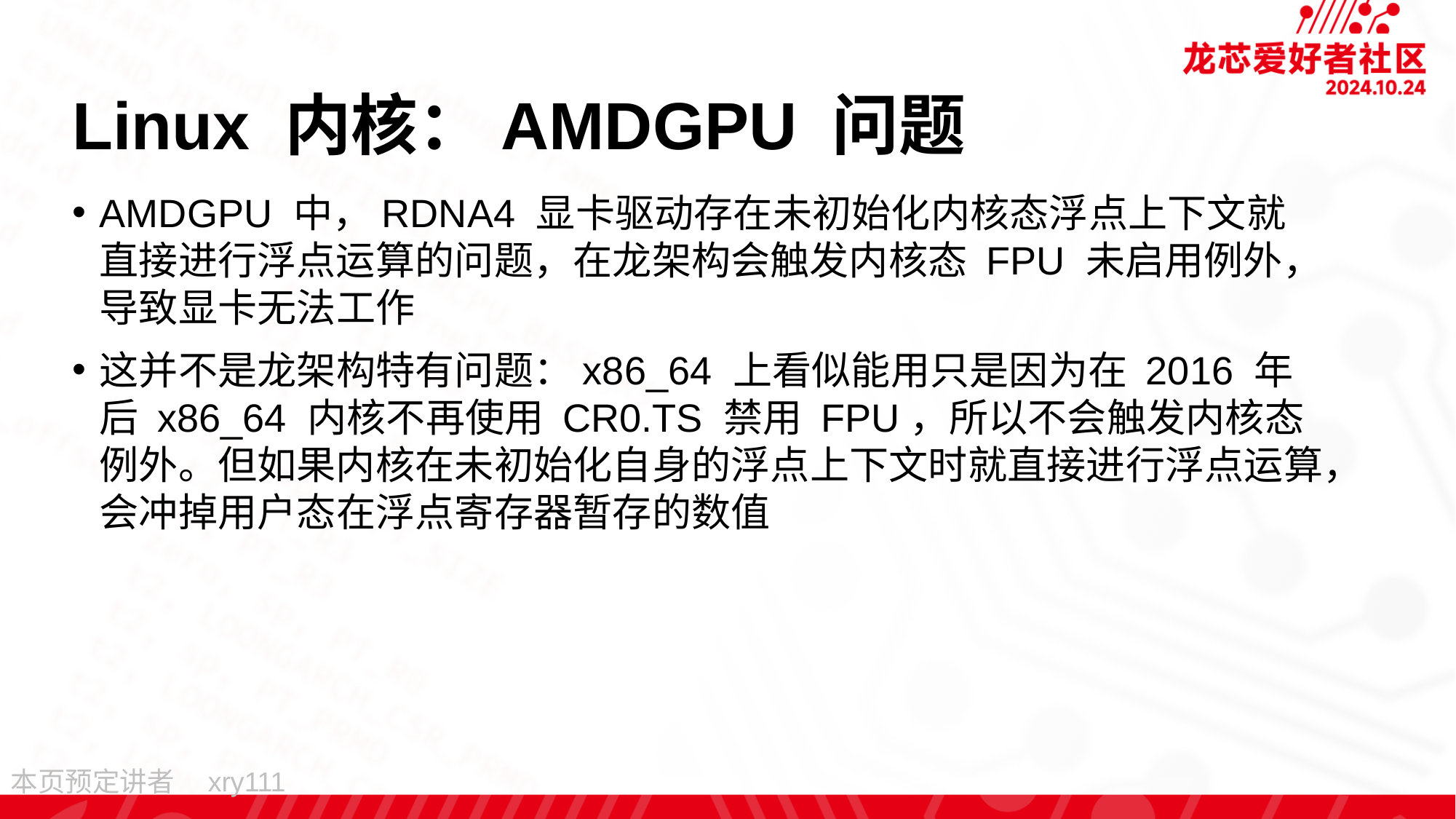

# Linux 内核：AMDGPU 问题
AMDGPU 中，RDNA4 显卡驱动存在未初始化内核态浮点上下文就直接进行浮点运算的问题，在龙架构会触发内核态 FPU 未启用例外，导致显卡无法工作
这并不是龙架构特有问题：x86_64 上看似能用只是因为在 2016 年后 x86_64 内核不再使用 CR0.TS 禁用 FPU，所以不会触发内核态例外。但如果内核在未初始化自身的浮点上下文时就直接进行浮点运算，会冲掉用户态在浮点寄存器暂存的数值
xry111